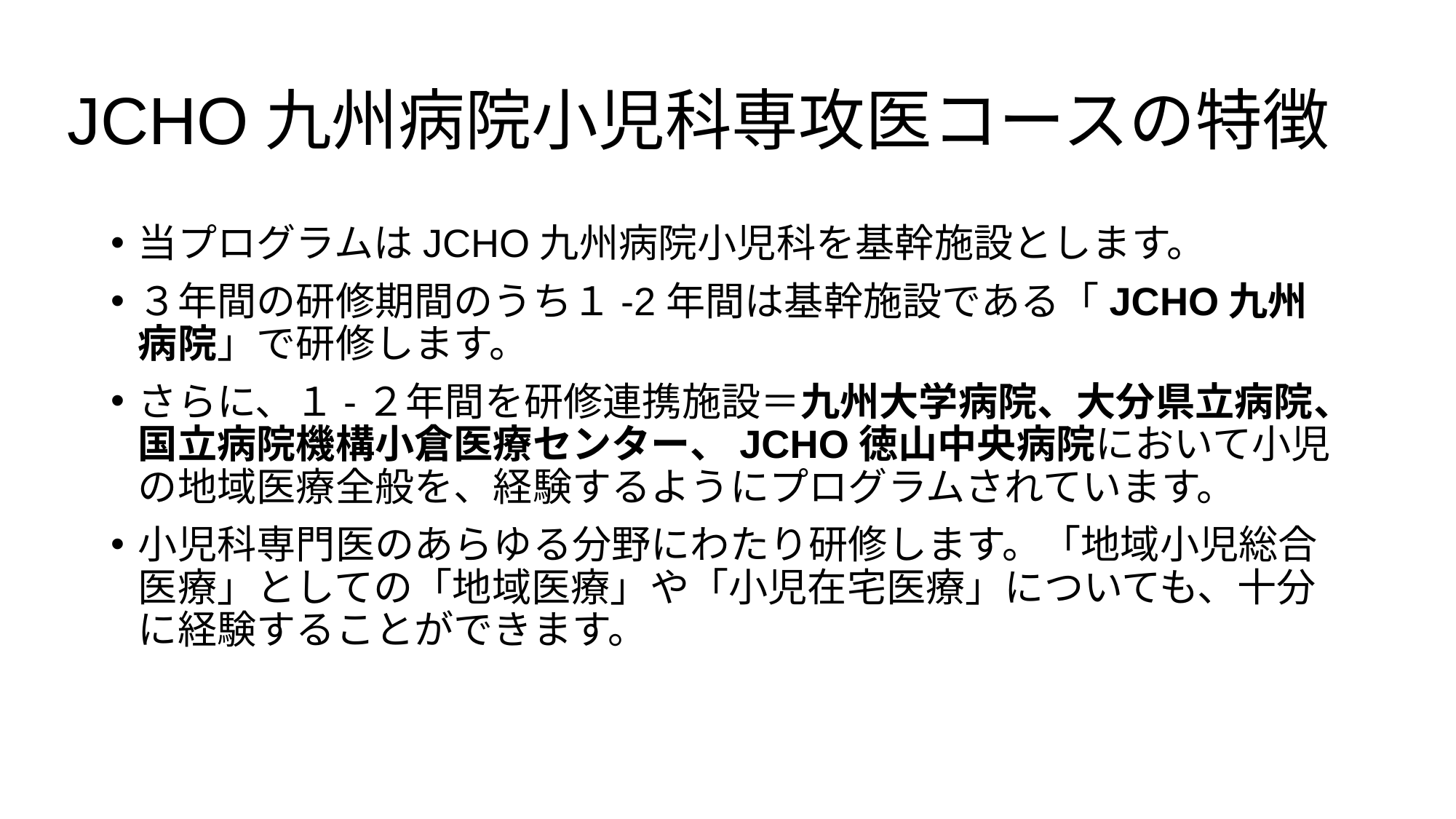

# JCHO九州病院小児科専攻医コースの特徴
当プログラムはJCHO九州病院小児科を基幹施設とします。
３年間の研修期間のうち１-2年間は基幹施設である「JCHO九州病院」で研修します。
さらに、１-２年間を研修連携施設＝九州大学病院、大分県立病院、国立病院機構小倉医療センター、JCHO徳山中央病院において小児の地域医療全般を、経験するようにプログラムされています。
小児科専門医のあらゆる分野にわたり研修します。「地域小児総合医療」としての「地域医療」や「小児在宅医療」についても、十分に経験することができます。